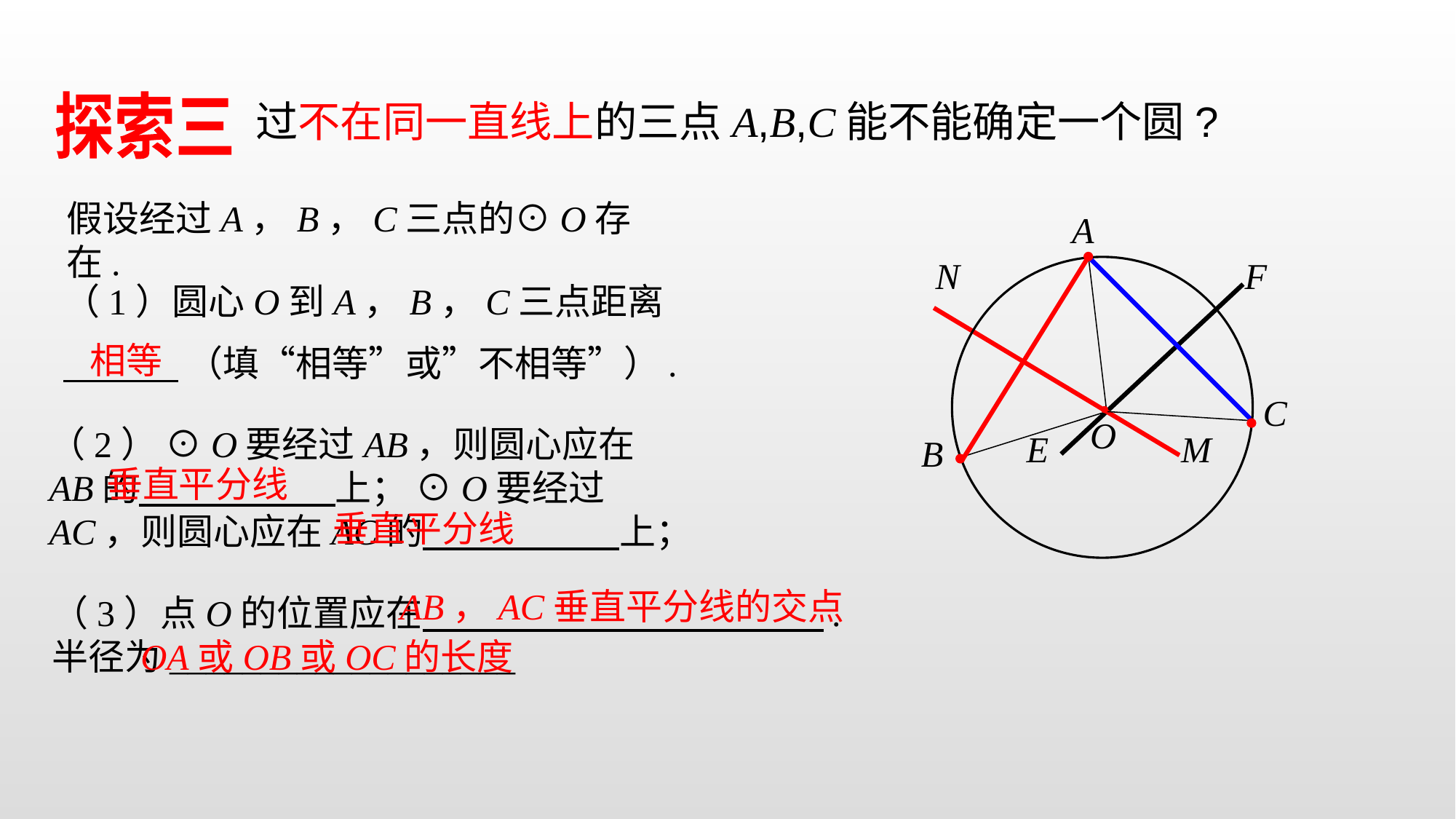

过不在同一直线上的三点A,B,C能不能确定一个圆?
探索三
假设经过A，B，C三点的⊙O存在.
A

C

B

N
F

O

（1）圆心O到A，B，C三点距离
              （填“相等”或”不相等”）.

相等

（2） ⊙O要经过AB，则圆心应在AB的                        上； ⊙O要经过AC，则圆心应在AC的                        上；
E
M
垂直平分线
垂直平分线
AB，AC垂直平分线的交点
（3）点O的位置应在                                                 .
半径为___________________
OA或OB或OC的长度